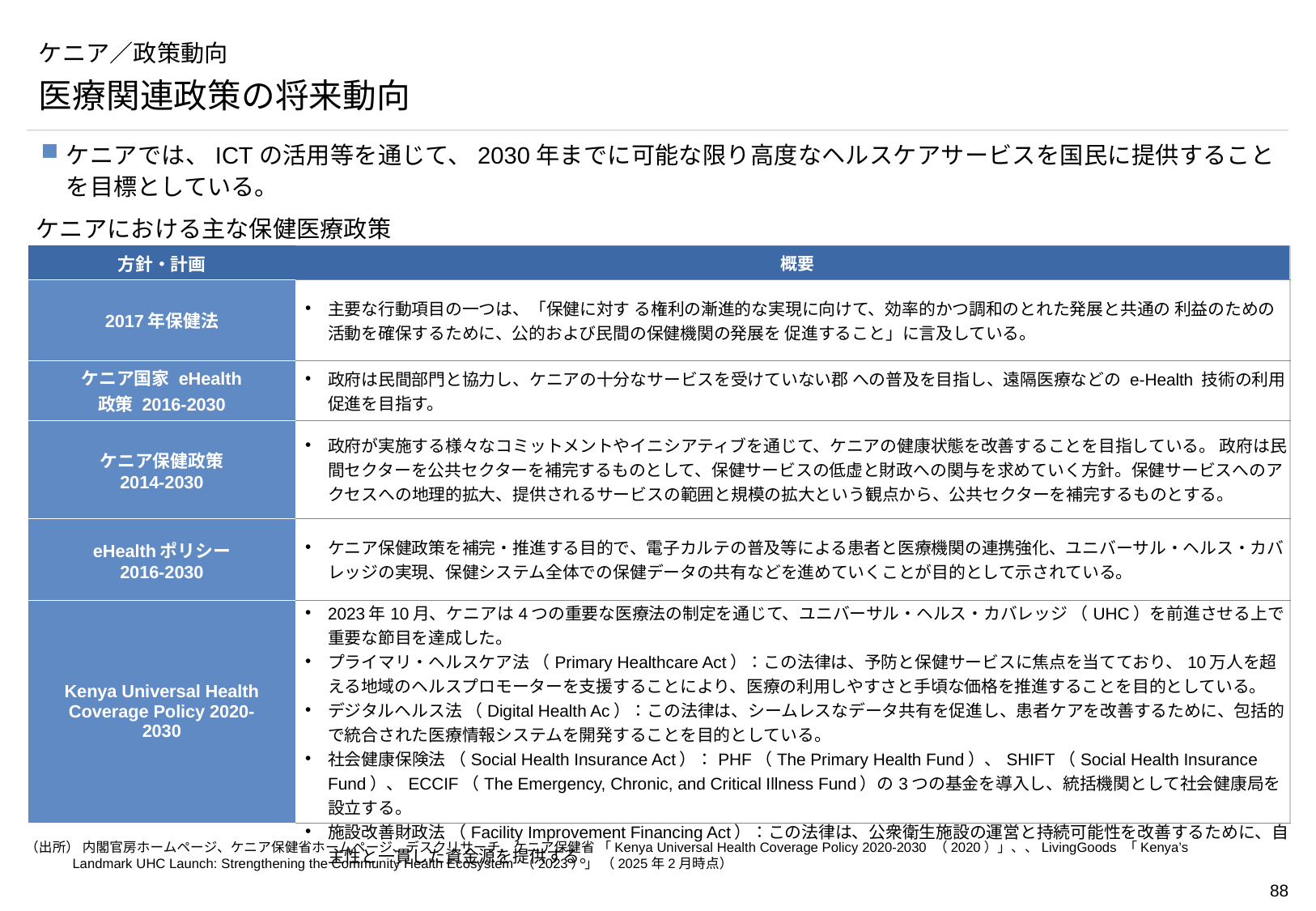

# ケニア／政策動向
医療関連政策の将来動向
ケニアでは、ICTの活用等を通じて、2030年までに可能な限り高度なヘルスケアサービスを国民に提供することを目標としている。
ケニアにおける主な保健医療政策
| 方針・計画 | 概要 |
| --- | --- |
| 2017年保健法 | 主要な行動項目の一つは、「保健に対す る権利の漸進的な実現に向けて、効率的かつ調和のとれた発展と共通の 利益のための活動を確保するために、公的および民間の保健機関の発展を 促進すること」に言及している。 |
| ケニア国家 eHealth 政策 2016-2030 | 政府は民間部門と協力し、ケニアの十分なサービスを受けていない郡 への普及を目指し、遠隔医療などの e-Health 技術の利用促進を目指す。 |
| ケニア保健政策 2014-2030 | 政府が実施する様々なコミットメントやイニシアティブを通じて、ケニアの健康状態を改善することを目指している。 政府は民間セクターを公共セクターを補完するものとして、保健サービスの低虚と財政への関与を求めていく方針。保健サービスへのアクセスへの地理的拡大、提供されるサービスの範囲と規模の拡大という観点から、公共セクターを補完するものとする。 |
| eHealthポリシー 2016-2030 | ケニア保健政策を補完・推進する目的で、電子カルテの普及等による患者と医療機関の連携強化、ユニバーサル・ヘルス・カバレッジの実現、保健システム全体での保健データの共有などを進めていくことが目的として示されている。 |
| Kenya Universal Health Coverage Policy 2020-2030 | 2023年10月、ケニアは4つの重要な医療法の制定を通じて、ユニバーサル・ヘルス・カバレッジ （UHC）を前進させる上で重要な節目を達成した。 プライマリ・ヘルスケア法 （Primary Healthcare Act）：この法律は、予防と保健サービスに焦点を当てており、10万人を超える地域のヘルスプロモーターを支援することにより、医療の利用しやすさと手頃な価格を推進することを目的としている。 デジタルヘルス法 （Digital Health Ac）：この法律は、シームレスなデータ共有を促進し、患者ケアを改善するために、包括的で統合された医療情報システムを開発することを目的としている。 社会健康保険法 （Social Health Insurance Act）：PHF（The Primary Health Fund）、SHIFT（Social Health Insurance Fund）、ECCIF（The Emergency, Chronic, and Critical Illness Fund）の3つの基金を導入し、統括機関として社会健康局を設立する。 施設改善財政法 （Facility Improvement Financing Act）：この法律は、公衆衛生施設の運営と持続可能性を改善するために、自主性と一貫した資金源を提供する。 |
（出所） 内閣官房ホームページ、ケニア保健省ホームページ、デスクリサーチ、ケニア保健省 「Kenya Universal Health Coverage Policy 2020-2030 （2020）」、、LivingGoods 「Kenya’s Landmark UHC Launch: Strengthening the Community Health Ecosystem （2023）」 （2025年2月時点）